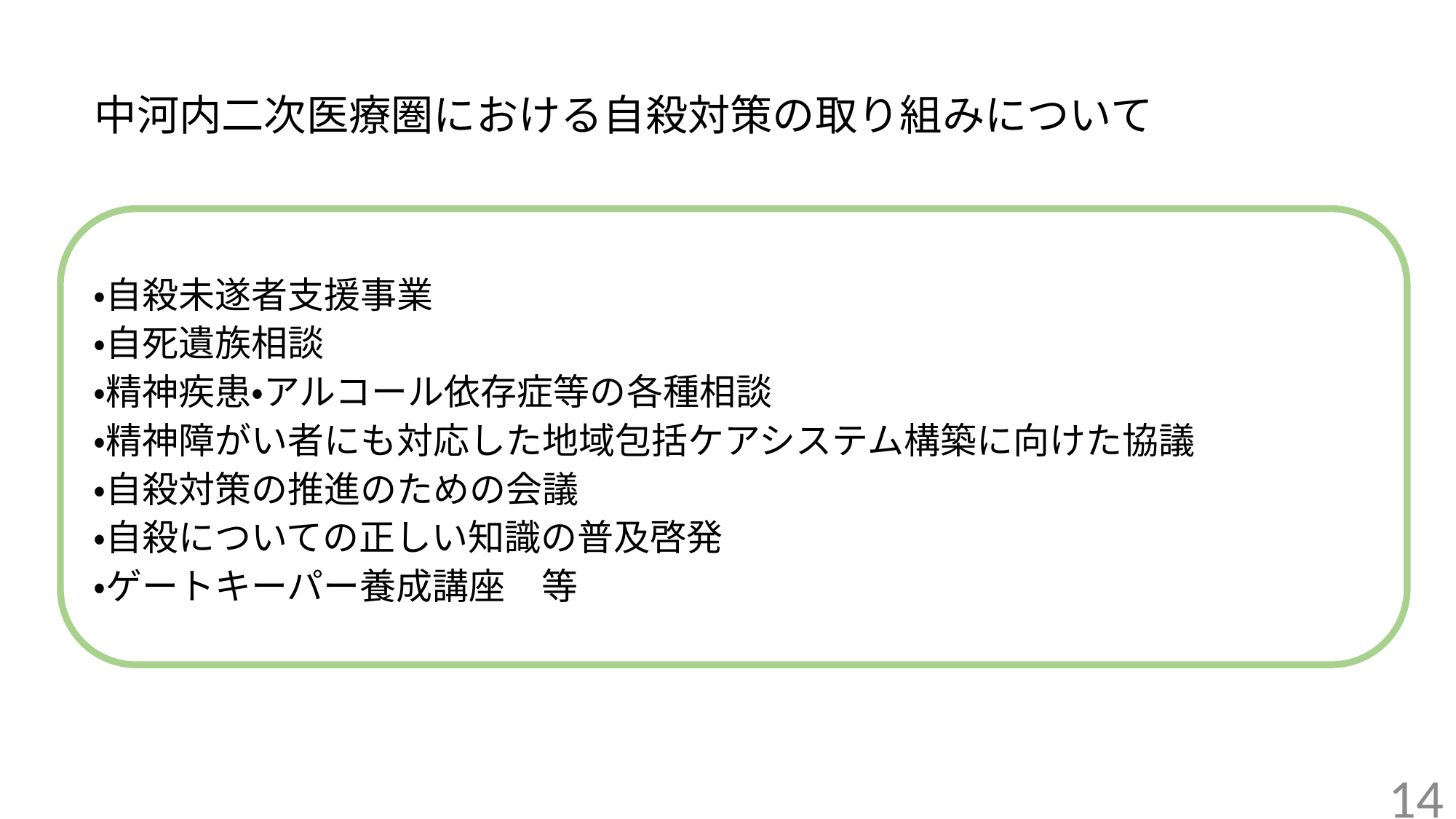

# 中河内二次医療圏における自殺対策の取り組みについて
・自殺未遂者支援事業
・自死遺族相談
・精神疾患・アルコール依存症等の各種相談
・精神障がい者にも対応した地域包括ケアシステム構築に向けた協議
・自殺対策の推進のための会議
・自殺についての正しい知識の普及啓発
・ゲートキーパー養成講座　等
14